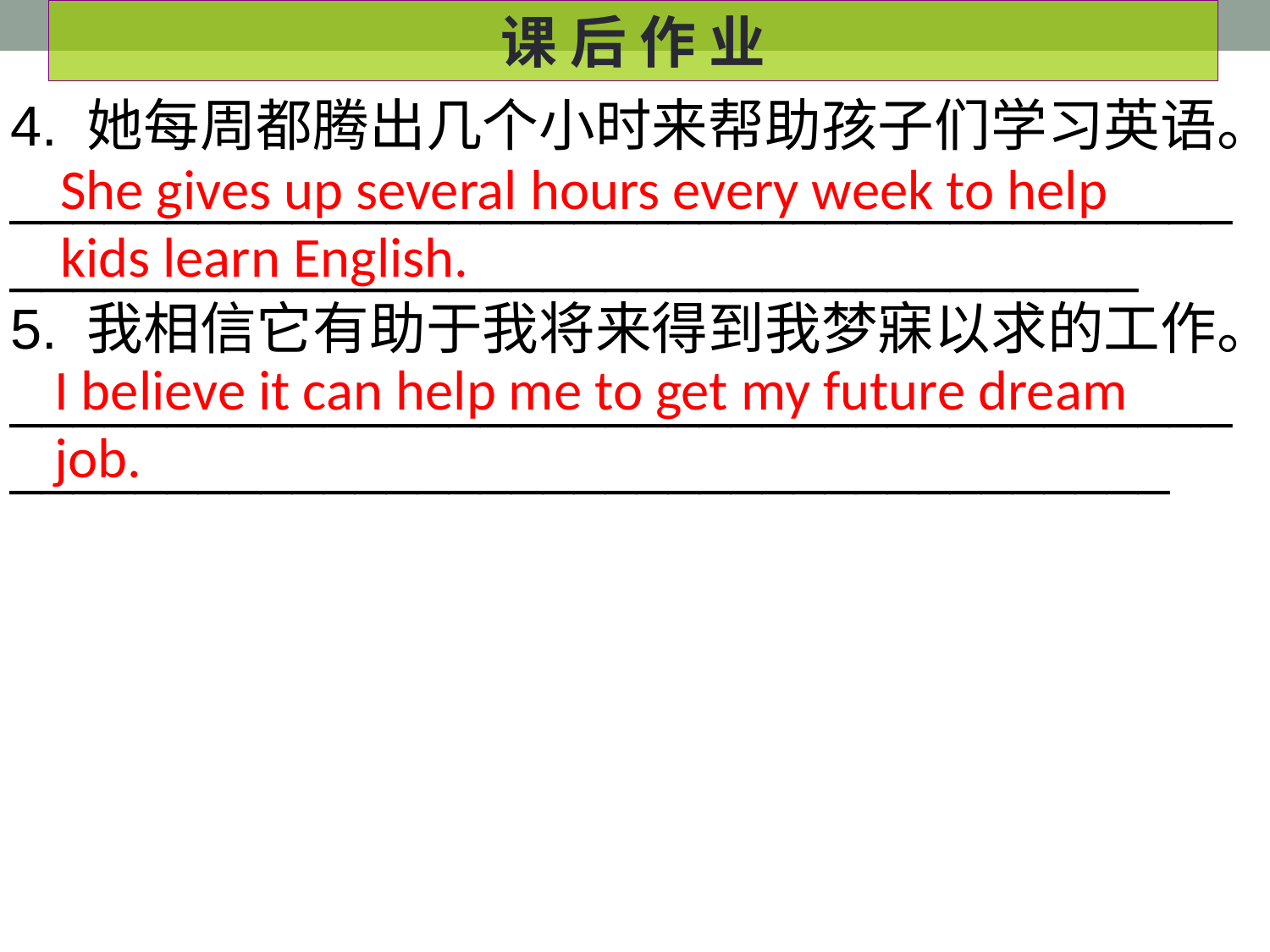

课 后 作 业
4. 她每周都腾出几个小时来帮助孩子们学习英语。
___________________________________________________________________________
5. 我相信它有助于我将来得到我梦寐以求的工作。
____________________________________________________________________________
She gives up several hours every week to help kids learn English.
I believe it can help me to get my future dream job.